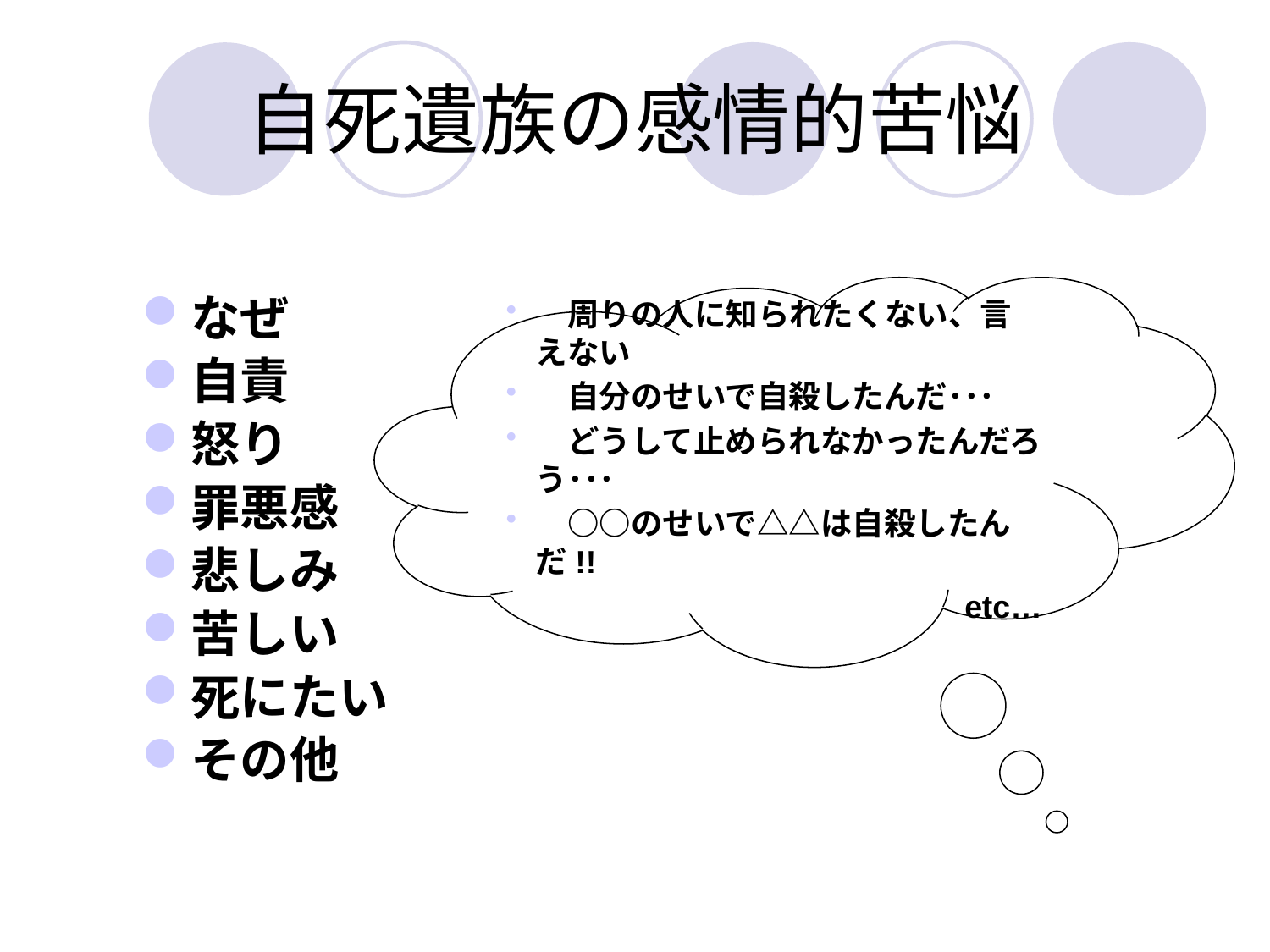

# 自死遺族の感情的苦悩

なぜ
自責
怒り
罪悪感
悲しみ
苦しい
死にたい
その他

　周りの人に知られたくない、言えない
　自分のせいで自殺したんだ･･･
　どうして止められなかったんだろう･･･
　○○のせいで△△は自殺したんだ!!
etc…